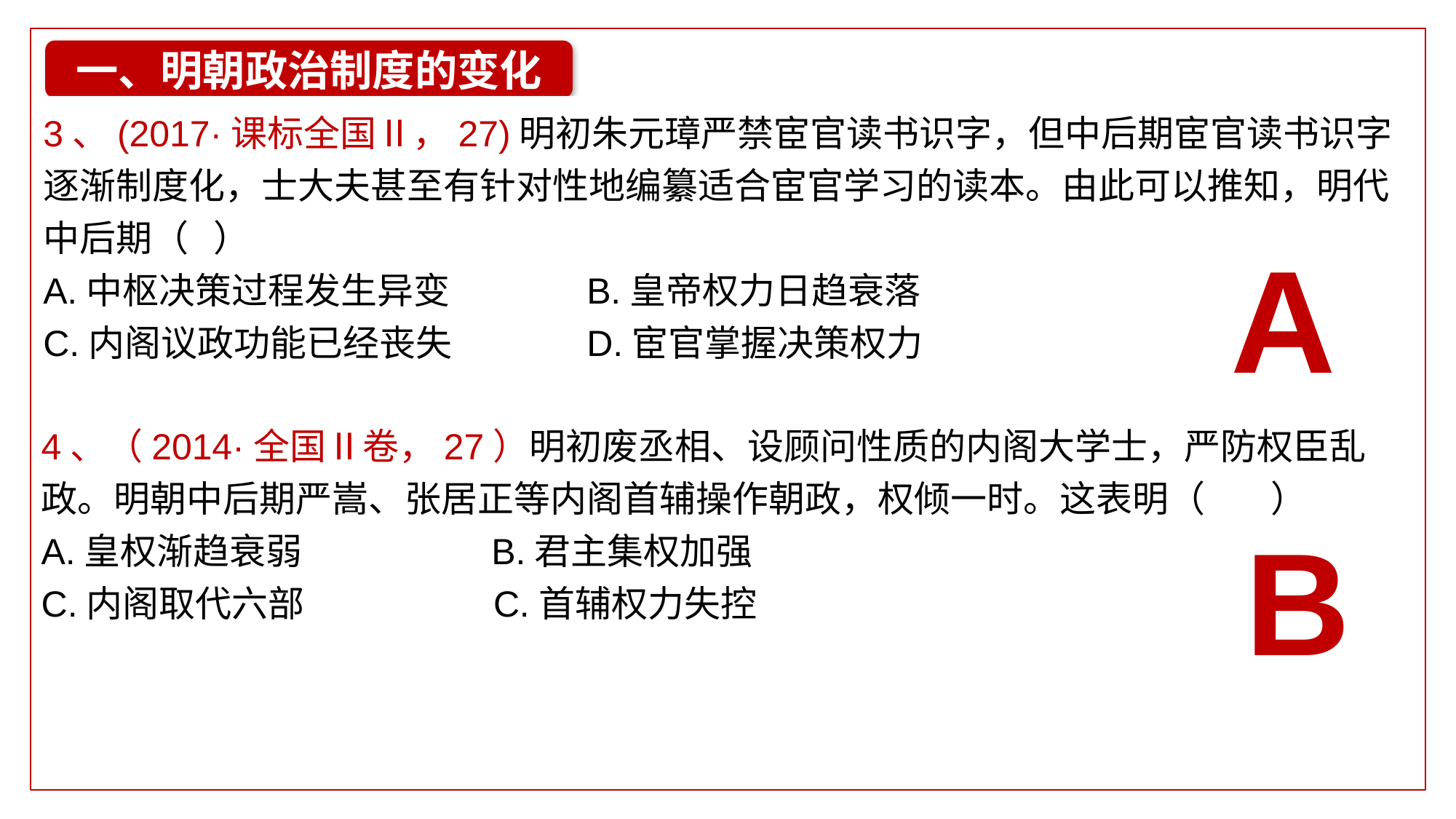

一、明朝政治制度的变化
3、(2017·课标全国Ⅱ，27)明初朱元璋严禁宦官读书识字，但中后期宦官读书识字逐渐制度化，士大夫甚至有针对性地编纂适合宦官学习的读本。由此可以推知，明代中后期（   ）
A.中枢决策过程发生异变	            B.皇帝权力日趋衰落
C.内阁议政功能已经丧失	            D.宦官掌握决策权力
A
4、（2014·全国Ⅱ卷，27）明初废丞相、设顾问性质的内阁大学士，严防权臣乱政。明朝中后期严嵩、张居正等内阁首辅操作朝政，权倾一时。这表明（        ）
A.皇权渐趋衰弱                      B.君主集权加强
C.内阁取代六部                      C.首辅权力失控
B